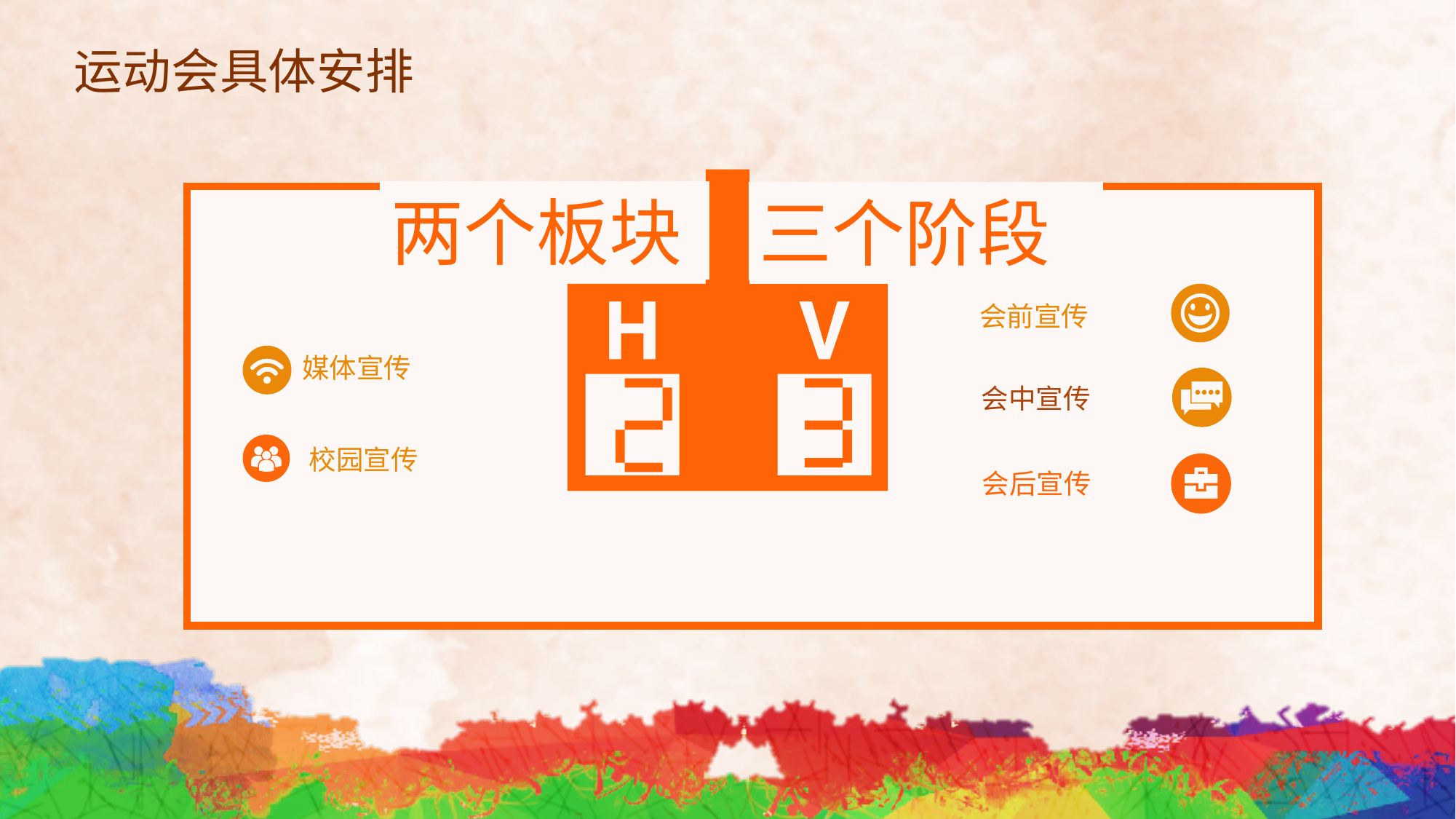

# 运动会具体安排

两个板块
三个阶段

会前宣传

媒体宣传

会中宣传

校园宣传

会后宣传